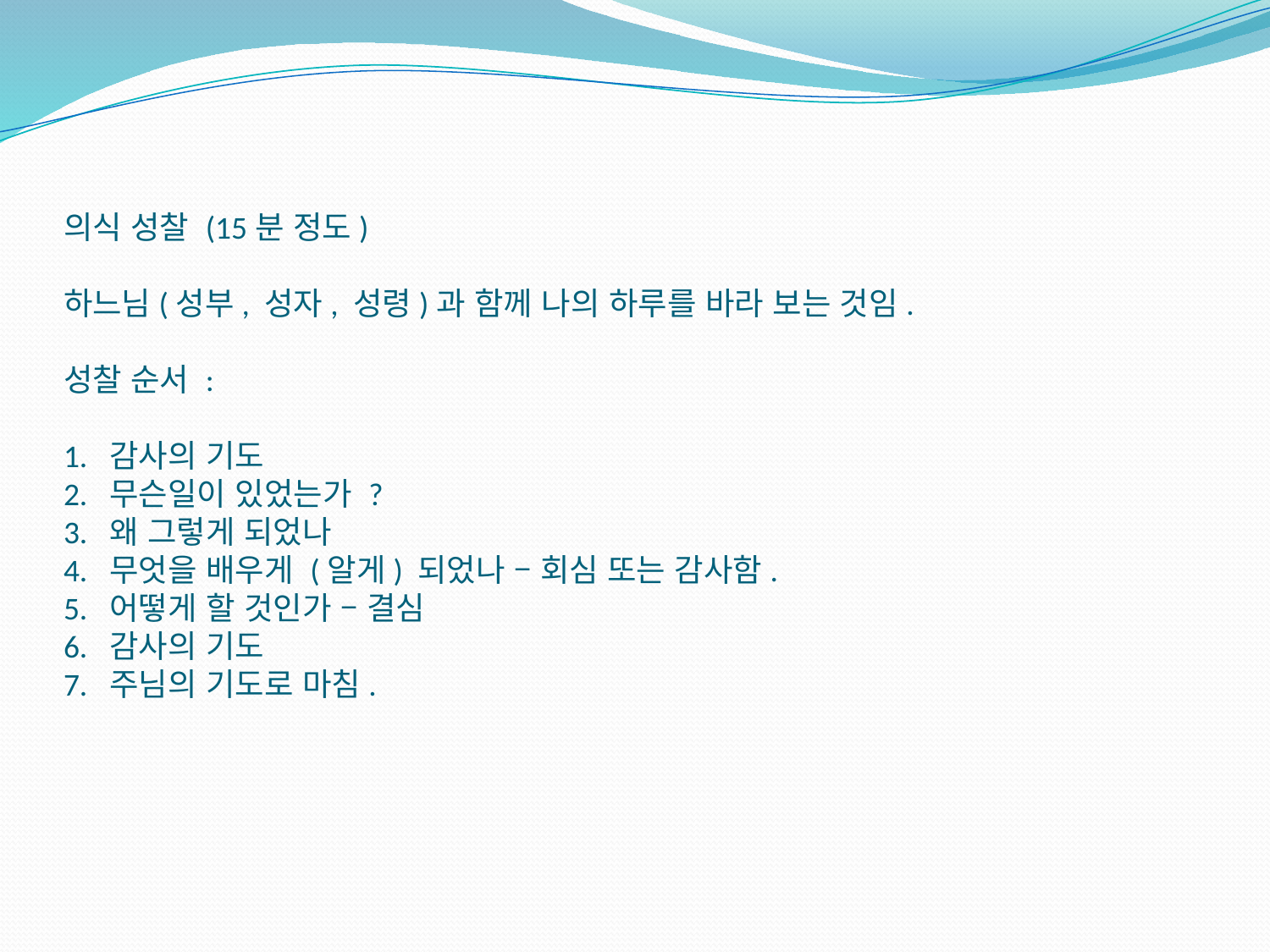

# 의식 성찰 (15분 정도)   하느님(성부, 성자, 성령)과 함께 나의 하루를 바라 보는 것임.   성찰 순서 :   1.  감사의 기도 2.  무슨일이 있었는가 ? 3.  왜 그렇게 되었나 4.  무엇을 배우게 (알게) 되었나 – 회심 또는 감사함. 5.  어떻게 할 것인가 – 결심 6.  감사의 기도 7.  주님의 기도로 마침.